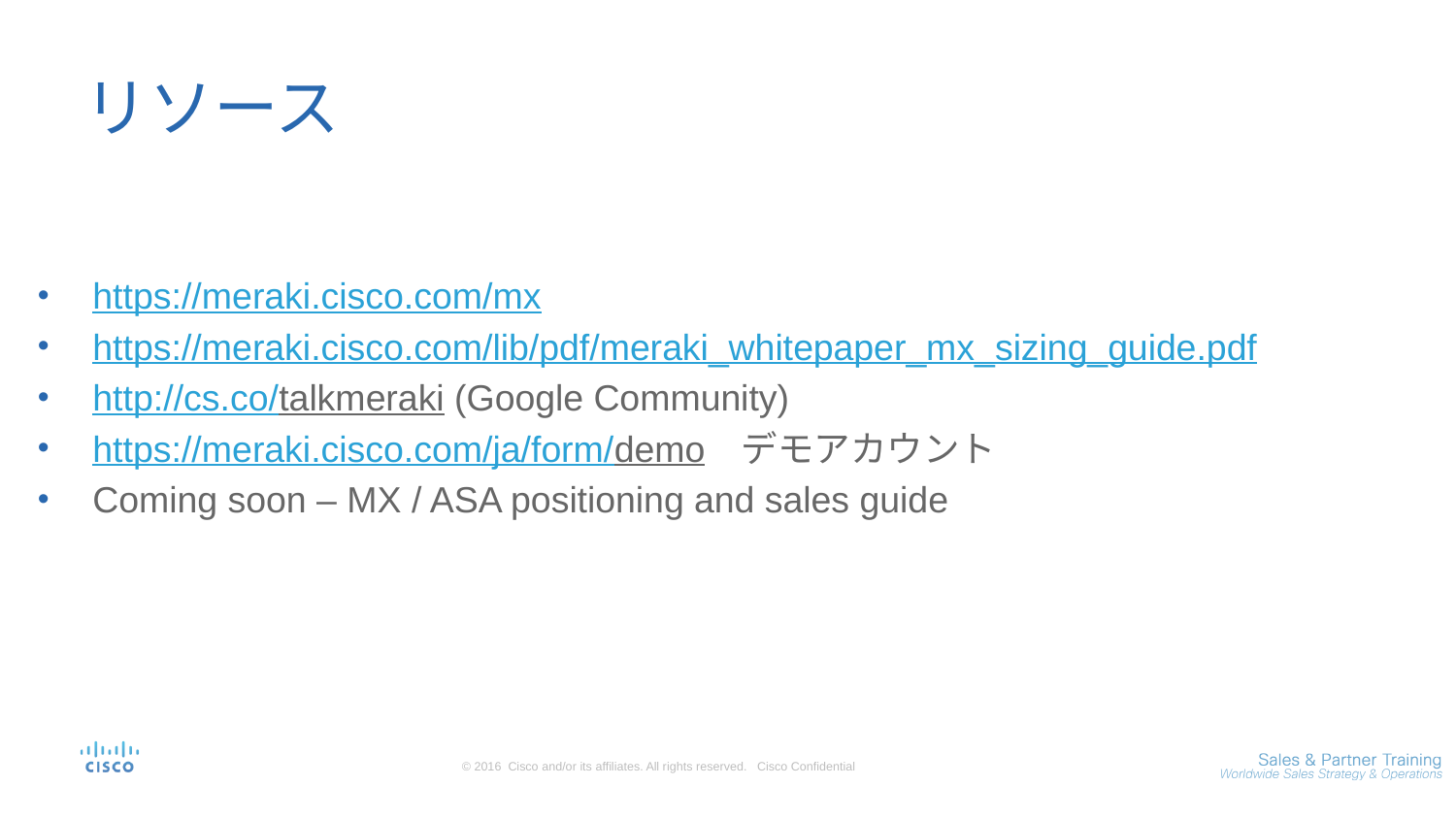

# リソース

https://meraki.cisco.com/mx
https://meraki.cisco.com/lib/pdf/meraki_whitepaper_mx_sizing_guide.pdf
http://cs.co/talkmeraki (Google Community)
https://meraki.cisco.com/ja/form/demo　デモアカウント
Coming soon – MX / ASA positioning and sales guide